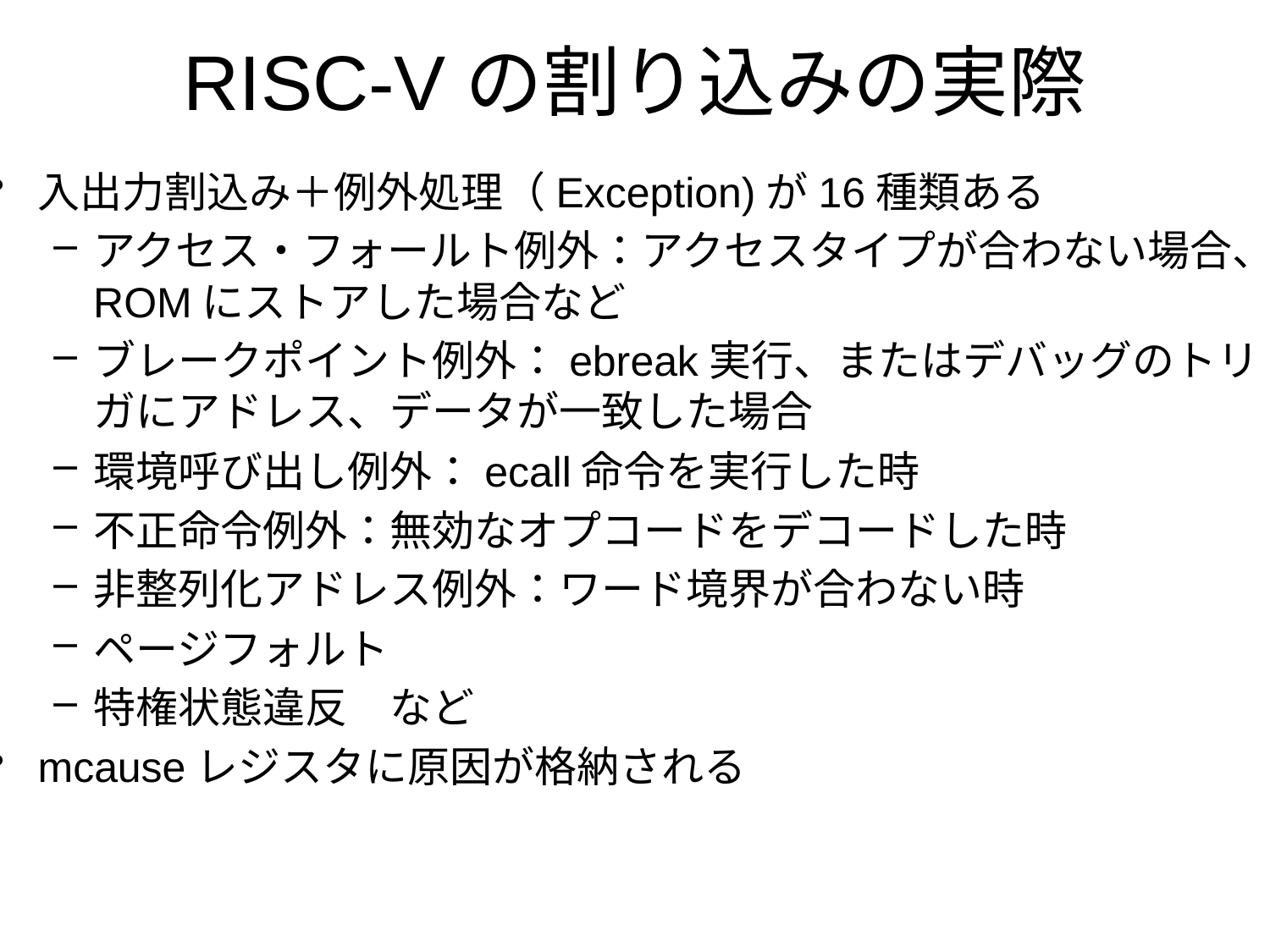

# RISC-Vの割り込みの実際
入出力割込み＋例外処理（Exception)が16種類ある
アクセス・フォールト例外：アクセスタイプが合わない場合、ROMにストアした場合など
ブレークポイント例外：ebreak実行、またはデバッグのトリガにアドレス、データが一致した場合
環境呼び出し例外：ecall命令を実行した時
不正命令例外：無効なオプコードをデコードした時
非整列化アドレス例外：ワード境界が合わない時
ページフォルト
特権状態違反　など
mcauseレジスタに原因が格納される